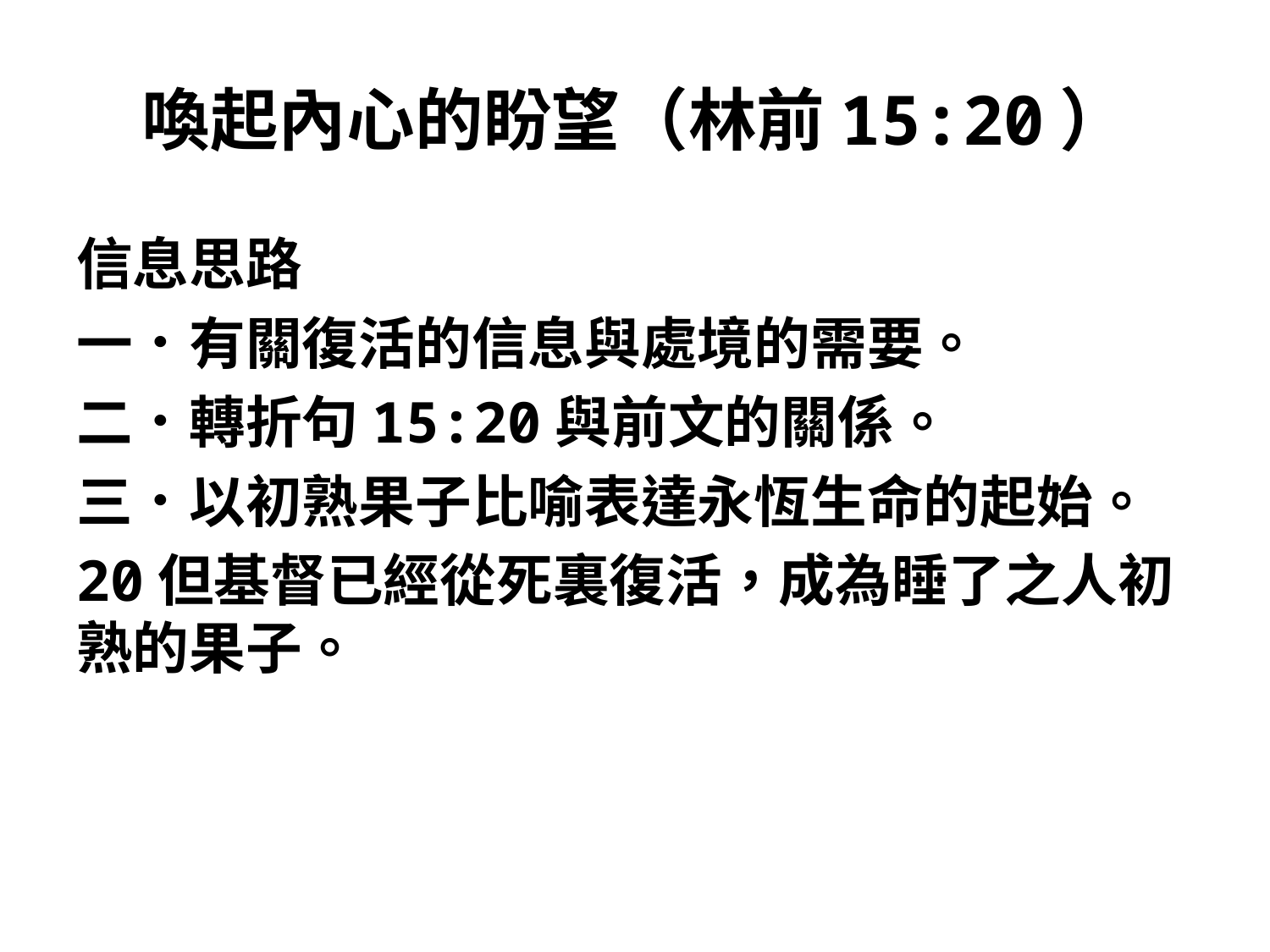

# 喚起內心的盼望（林前15:20）
信息思路
一．有關復活的信息與處境的需要。
二．轉折句15:20與前文的關係。
三．以初熟果子比喻表達永恆生命的起始。
20但基督已經從死裏復活，成為睡了之人初熟的果子。